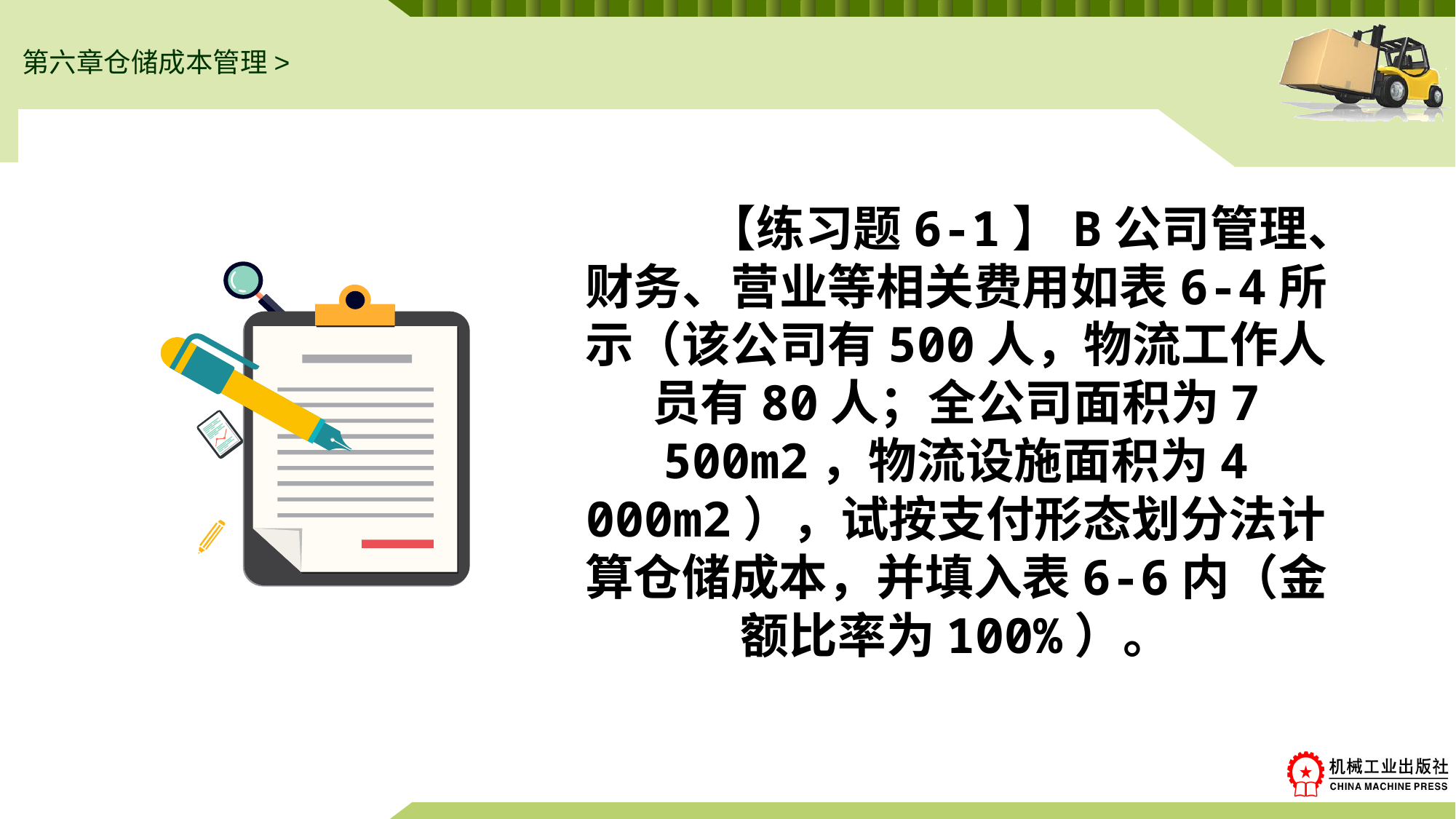

第六章仓储成本管理>
【练习题6-1】B公司管理、财务、营业等相关费用如表6-4所示（该公司有500人，物流工作人员有80人；全公司面积为7 500m2，物流设施面积为4 000m2），试按支付形态划分法计算仓储成本，并填入表6-6内（金额比率为100%）。